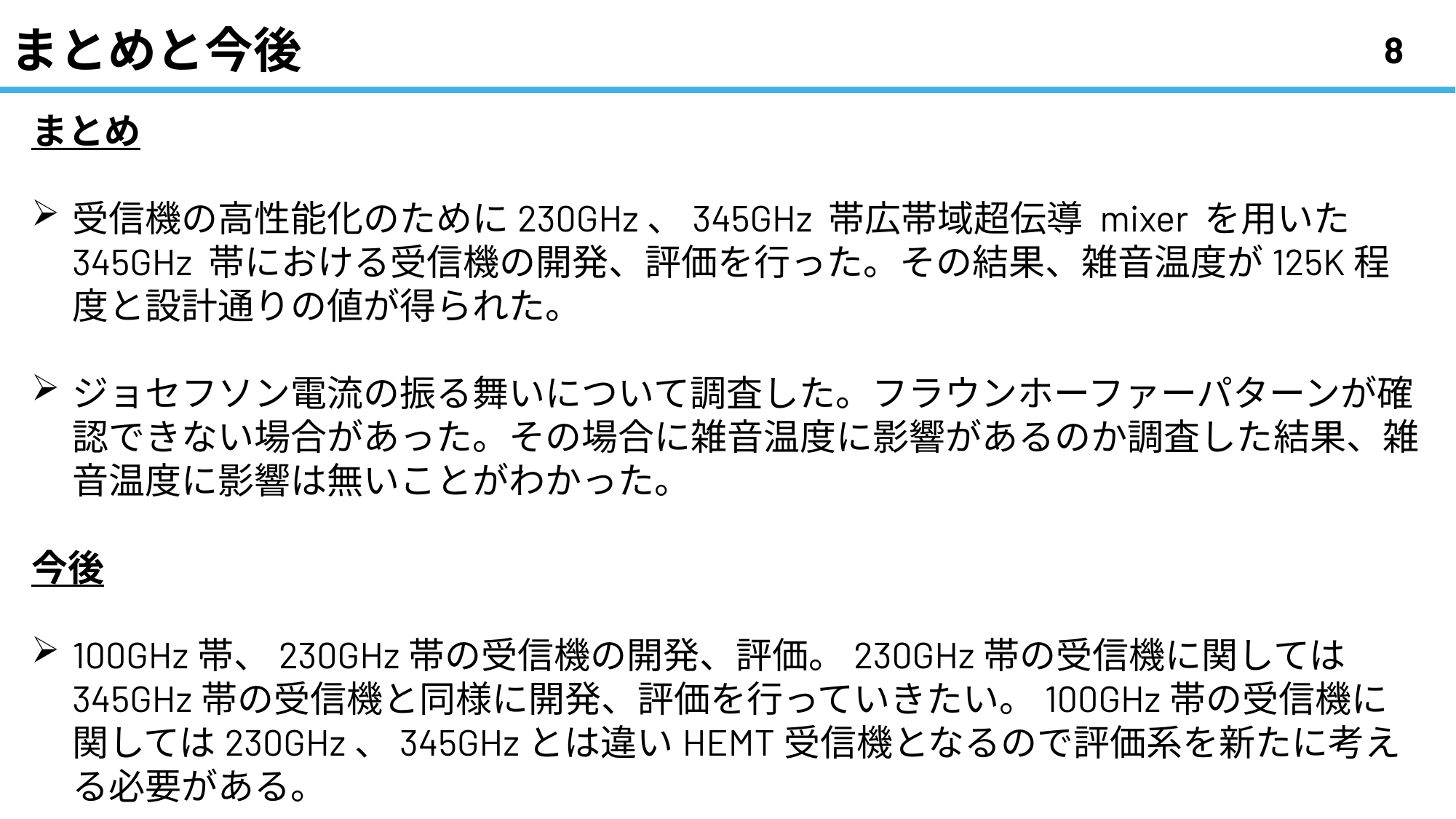

まとめと今後
8
まとめ

受信機の高性能化のために230GHz、345GHz 帯広帯域超伝導 mixer を用いた345GHz 帯における受信機の開発、評価を行った。その結果、雑音温度が125K程度と設計通りの値が得られた。

ジョセフソン電流の振る舞いについて調査した。フラウンホーファーパターンが確認できない場合があった。その場合に雑音温度に影響があるのか調査した結果、雑音温度に影響は無いことがわかった。

今後

100GHz帯、230GHz帯の受信機の開発、評価。230GHz帯の受信機に関しては345GHz帯の受信機と同様に開発、評価を行っていきたい。100GHz帯の受信機に関しては230GHz、345GHzとは違いHEMT受信機となるので評価系を新たに考える必要がある。